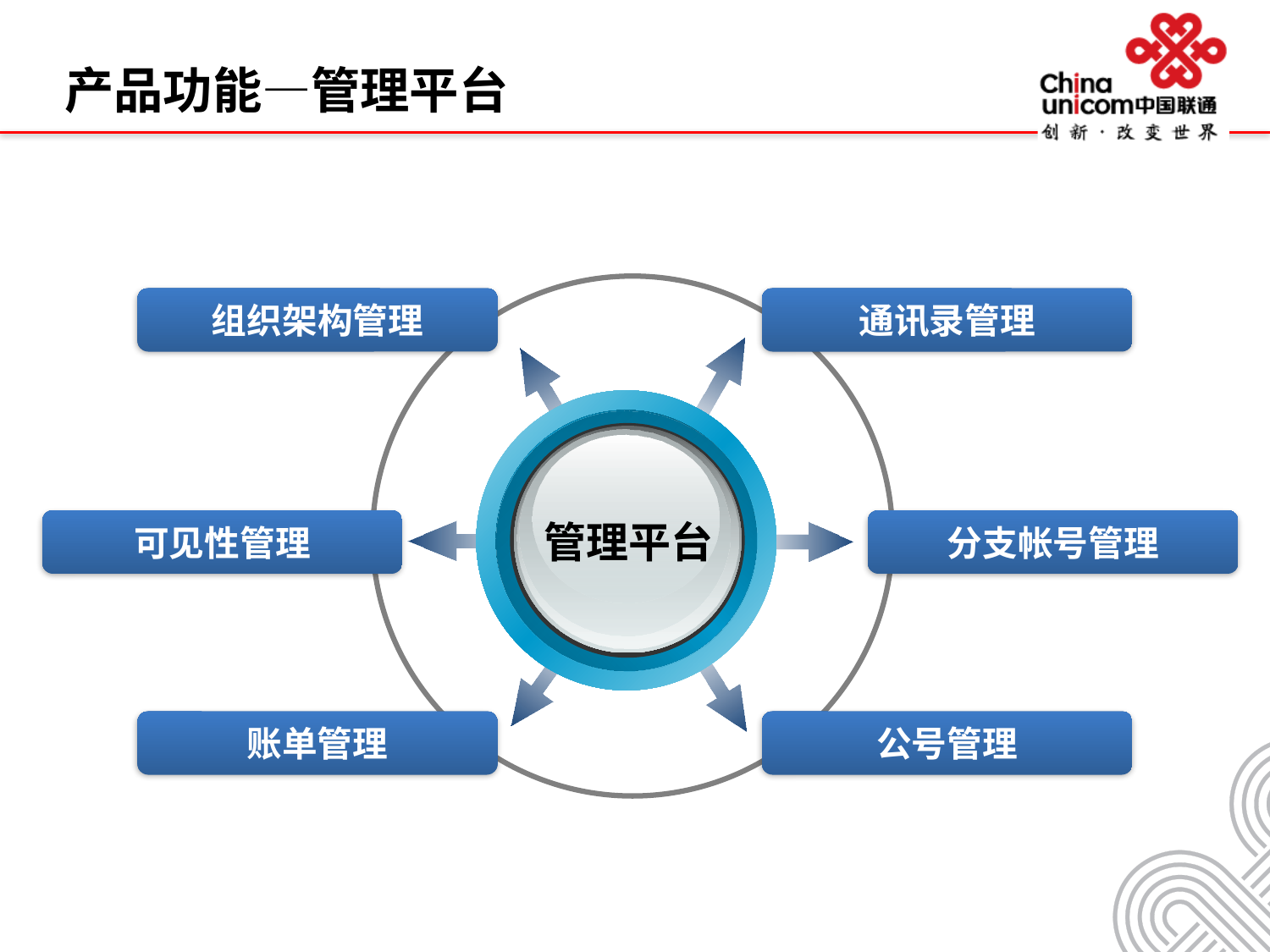

产品功能—管理平台

组织架构管理
通讯录管理

管理平台
可见性管理
分支帐号管理

账单管理
公号管理